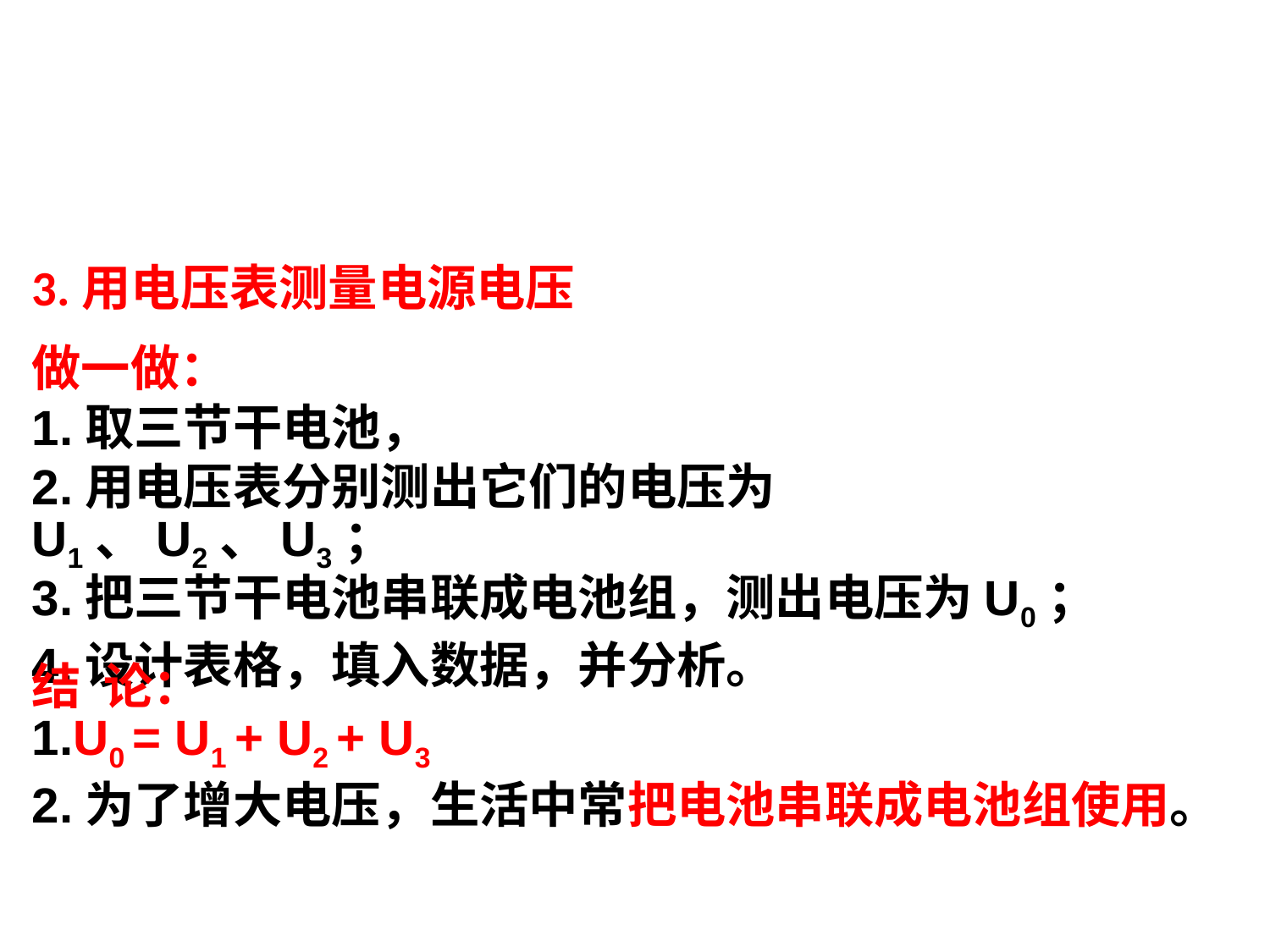

3.用电压表测量电源电压
做一做：
1.取三节干电池，
2.用电压表分别测出它们的电压为U1、U2、U3；
3.把三节干电池串联成电池组，测出电压为U0；
4.设计表格，填入数据，并分析。
结  论：
1.U0 = U1 + U2 + U3
2.为了增大电压，生活中常把电池串联成电池组使用。